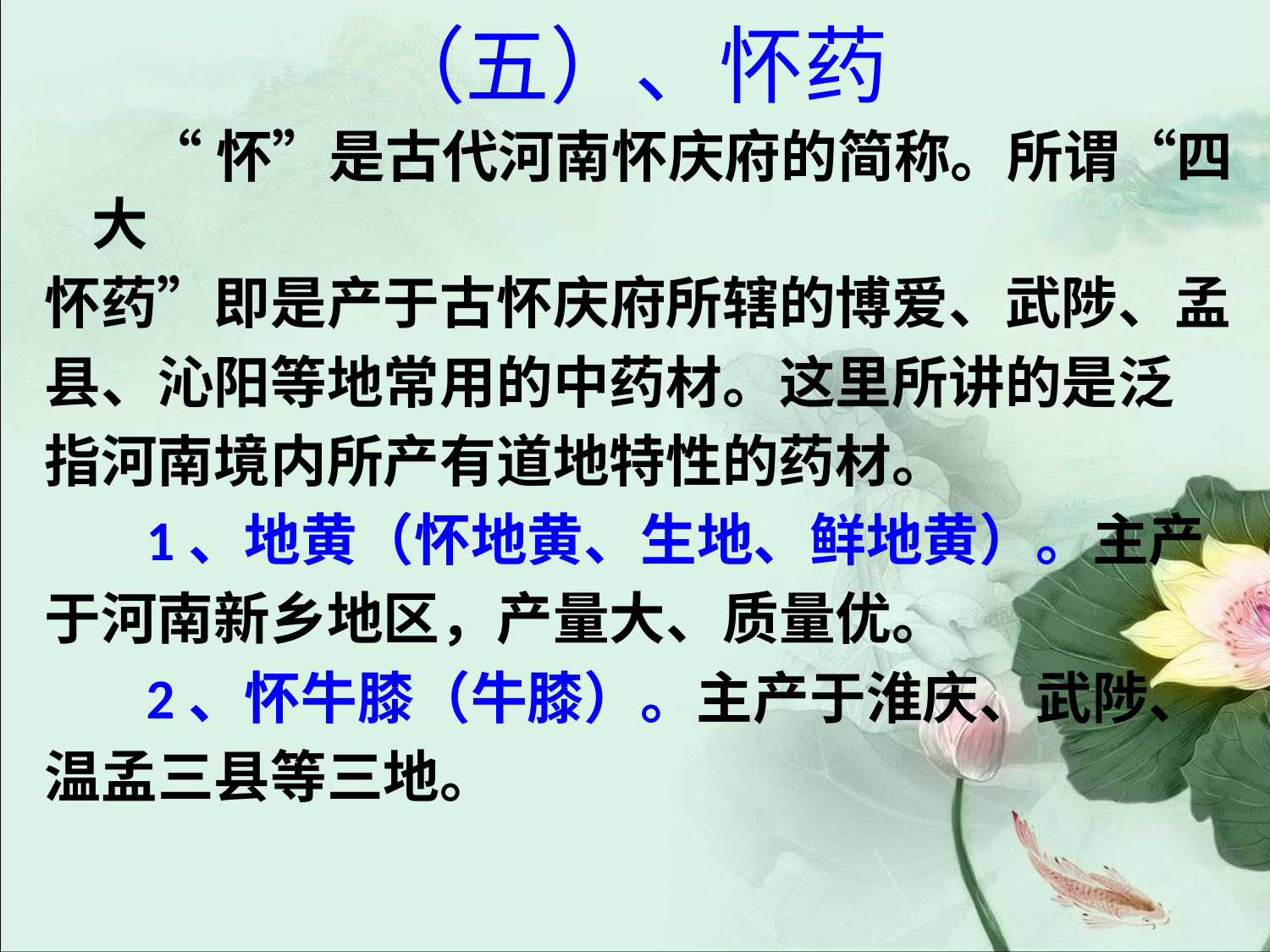

# （五）、怀药
        “怀”是古代河南怀庆府的简称。所谓“四大
怀药”即是产于古怀庆府所辖的博爱、武陟、孟
县、沁阳等地常用的中药材。这里所讲的是泛
指河南境内所产有道地特性的药材。
        1、地黄（怀地黄、生地、鲜地黄）。主产
于河南新乡地区，产量大、质量优。
        2、怀牛膝（牛膝）。主产于淮庆、武陟、
温孟三县等三地。